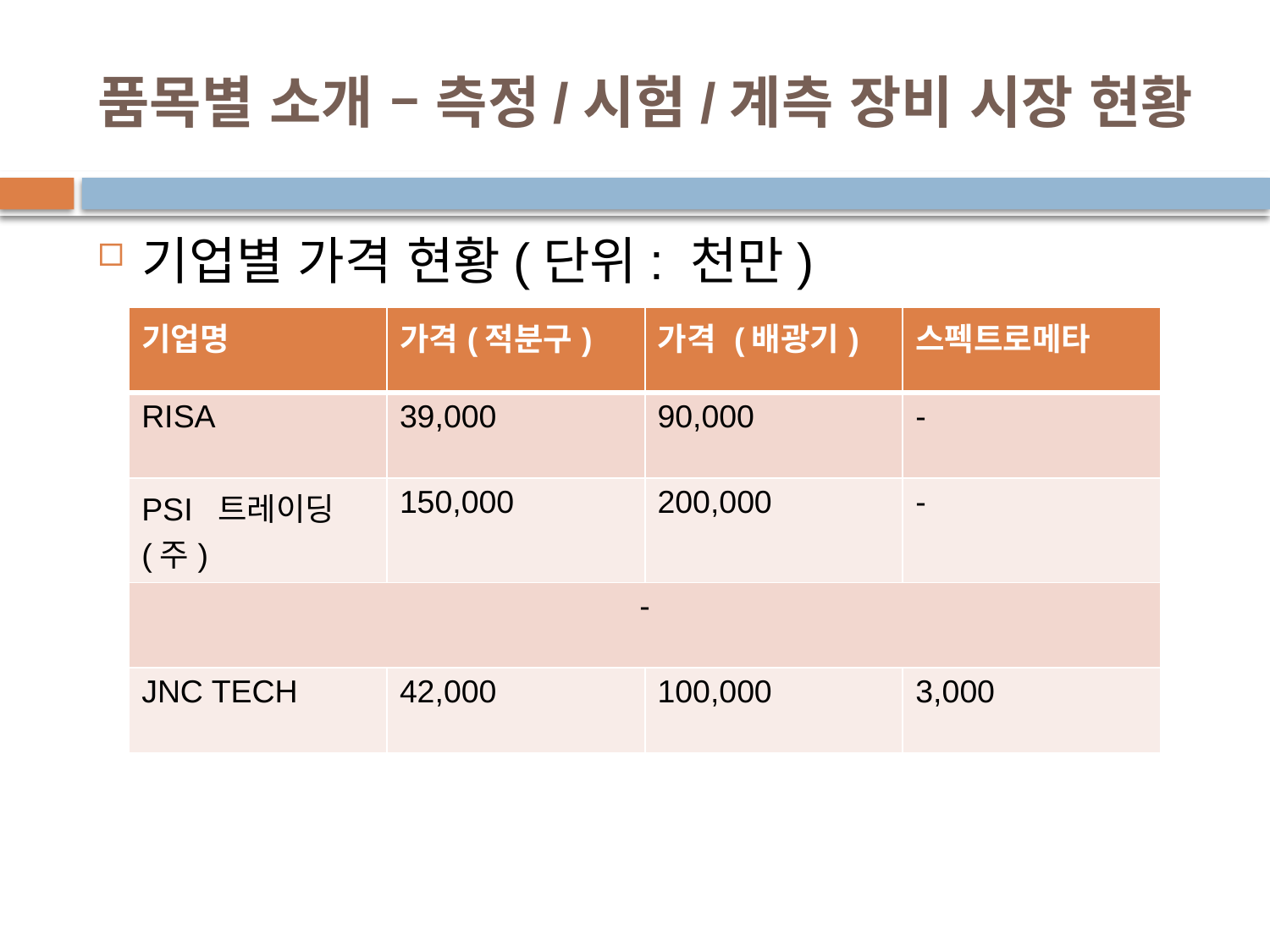

# 품목별 소개 – 측정/시험/계측 장비 시장 현황
기업별 가격 현황(단위: 천만)

| 기업명 | 가격(적분구) | 가격 (배광기) | 스펙트로메타 |
| --- | --- | --- | --- |
| RISA | 39,000 | 90,000 | - |
| PSI 트레이딩(주) | 150,000 | 200,000 | - |
| - |  |  |  |
| JNC TECH | 42,000 | 100,000 | 3,000 |